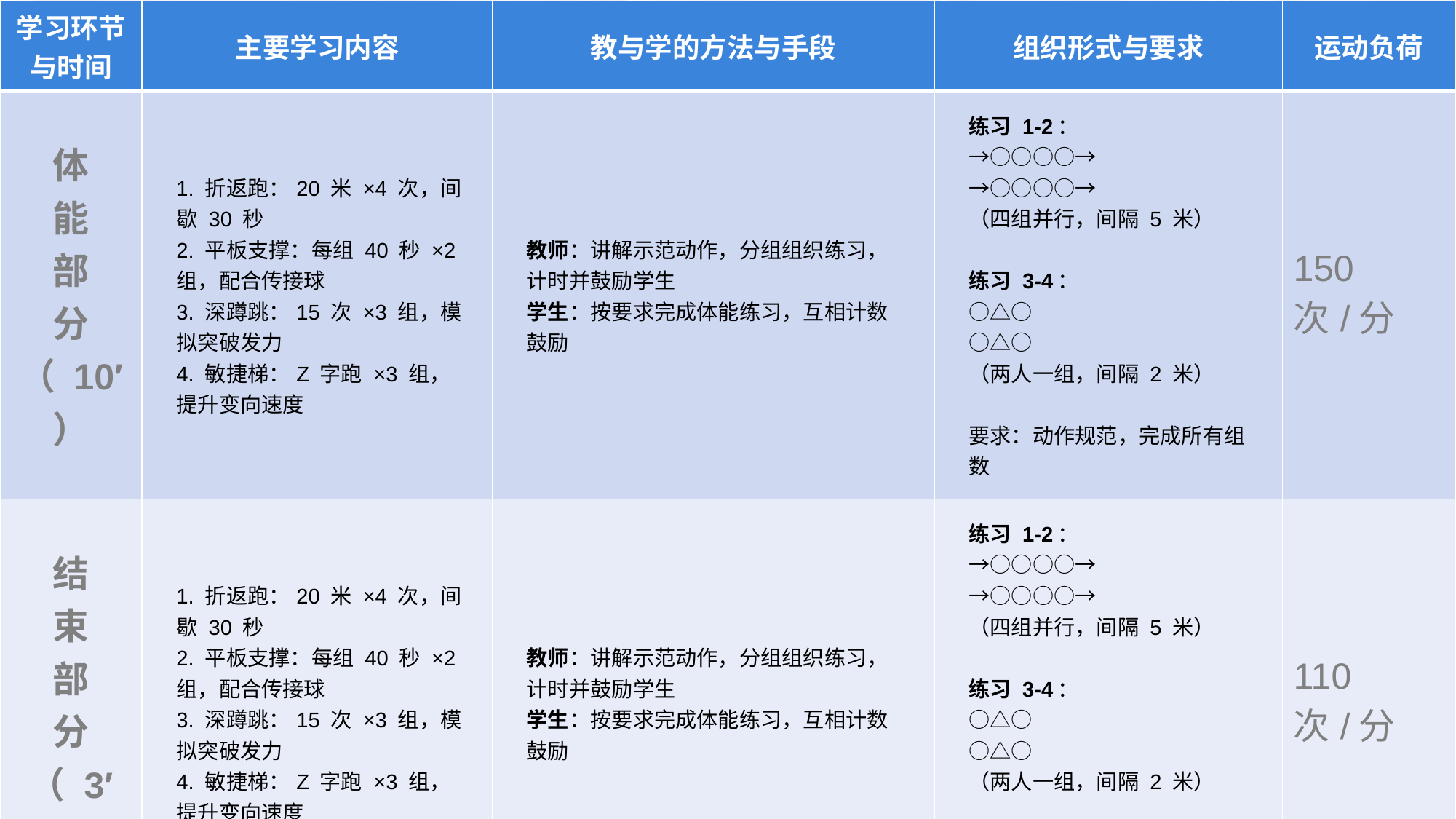

| 学习环节与时间 | 主要学习内容 | 教与学的方法与手段 | 组织形式与要求 | 运动负荷 |
| --- | --- | --- | --- | --- |
| 体 能 部 分 （ 10′ ） | 1. 折返跑：20 米 ×4 次，间歇 30 秒 2. 平板支撑：每组 40 秒 ×2 组，配合传接球 3. 深蹲跳：15 次 ×3 组，模拟突破发力 4. 敏捷梯：Z 字跑 ×3 组，提升变向速度 | 教师：讲解示范动作，分组组织练习，计时并鼓励学生 学生：按要求完成体能练习，互相计数鼓励 | 练习 1-2： →○○○○→ →○○○○→ （四组并行，间隔 5 米） 练习 3-4： ○△○ ○△○ （两人一组，间隔 2 米） 要求：动作规范，完成所有组数 | 150次/分 |
| 结 束 部 分 （ 3′ ） | 1. 折返跑：20 米 ×4 次，间歇 30 秒 2. 平板支撑：每组 40 秒 ×2 组，配合传接球 3. 深蹲跳：15 次 ×3 组，模拟突破发力 4. 敏捷梯：Z 字跑 ×3 组，提升变向速度 | 教师：讲解示范动作，分组组织练习，计时并鼓励学生 学生：按要求完成体能练习，互相计数鼓励 | 练习 1-2： →○○○○→ →○○○○→ （四组并行，间隔 5 米） 练习 3-4： ○△○ ○△○ （两人一组，间隔 2 米） 要求：动作规范，完成所有组数 | 110次/分 |